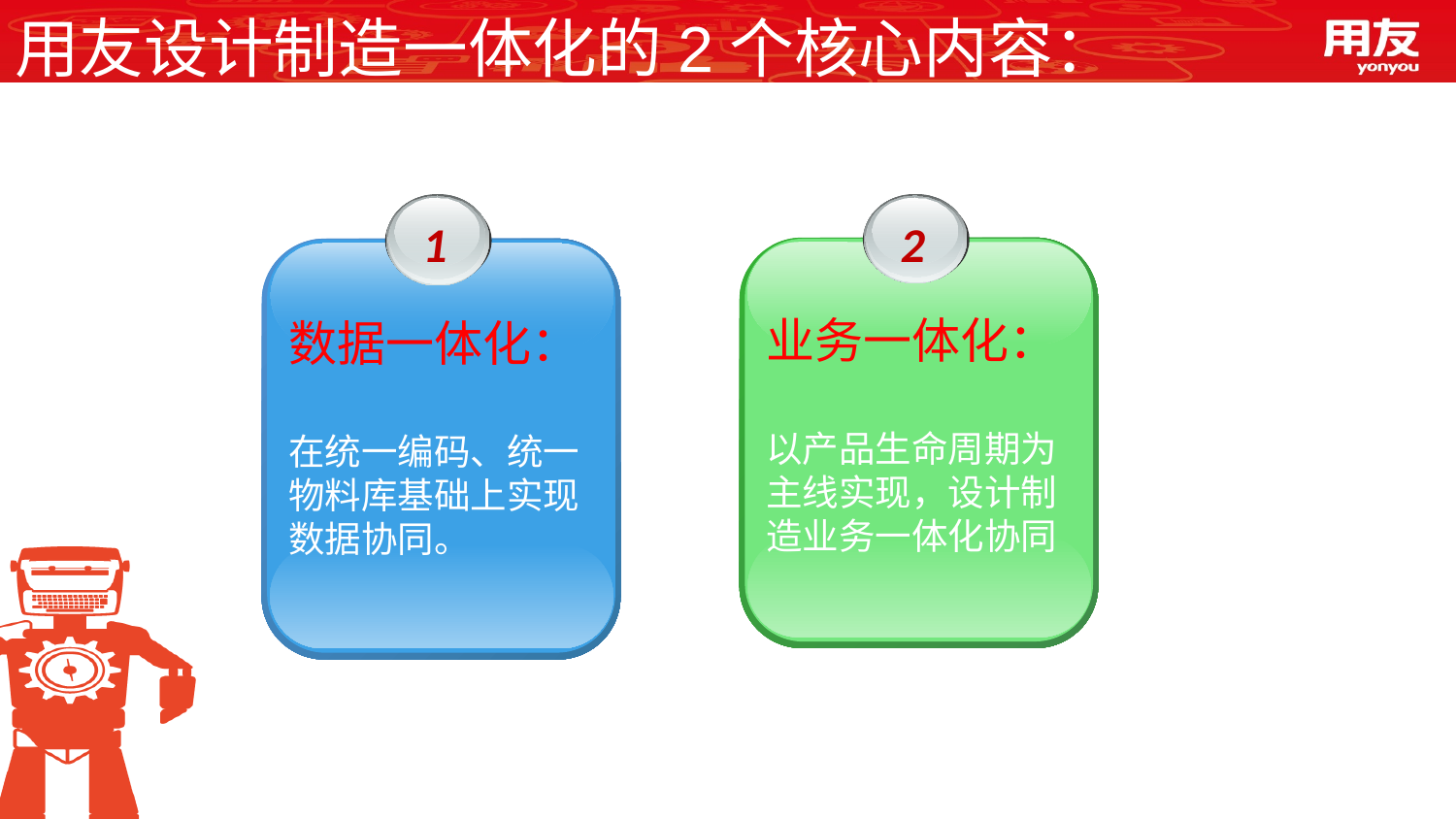

用友设计制造一体化的2个核心内容：

2

业务一体化：

以产品生命周期为主线实现，设计制造业务一体化协同

1

数据一体化：

在统一编码、统一物料库基础上实现数据协同。